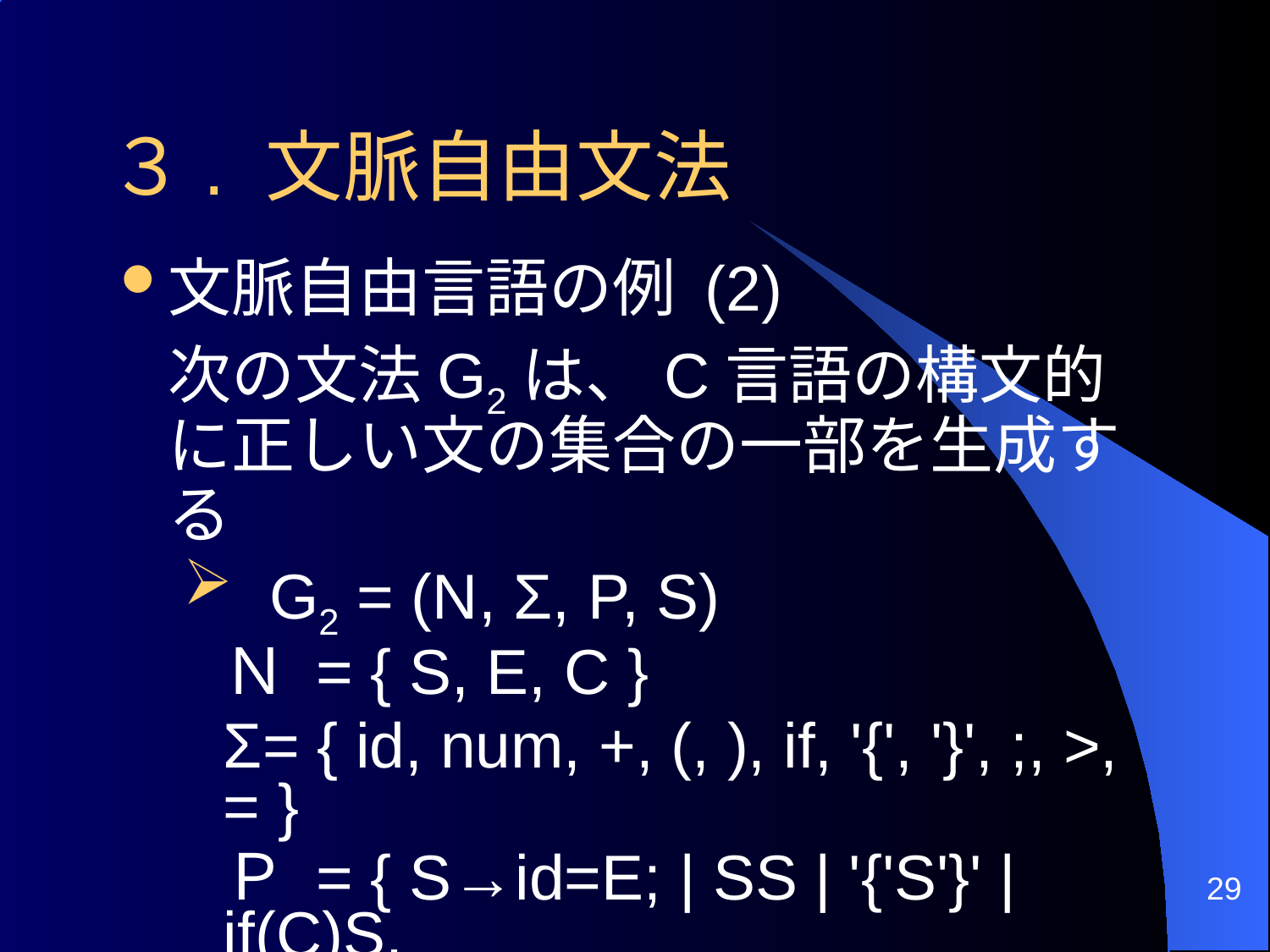

# ３. 文脈自由文法
文脈自由言語の例 (2)
	次の文法G2は、C言語の構文的に正しい文の集合の一部を生成する
  G2 = (N, Σ, P, S)
	Ｎ = { S, E, C }
	Σ= { id, num, +, (, ), if, '{', '}', ;, >, = }
	Ｐ = { S→id=E; | SS | '{'S'}' | if(C)S,
		       C→E>E,
          E→num | id | E+E }
29